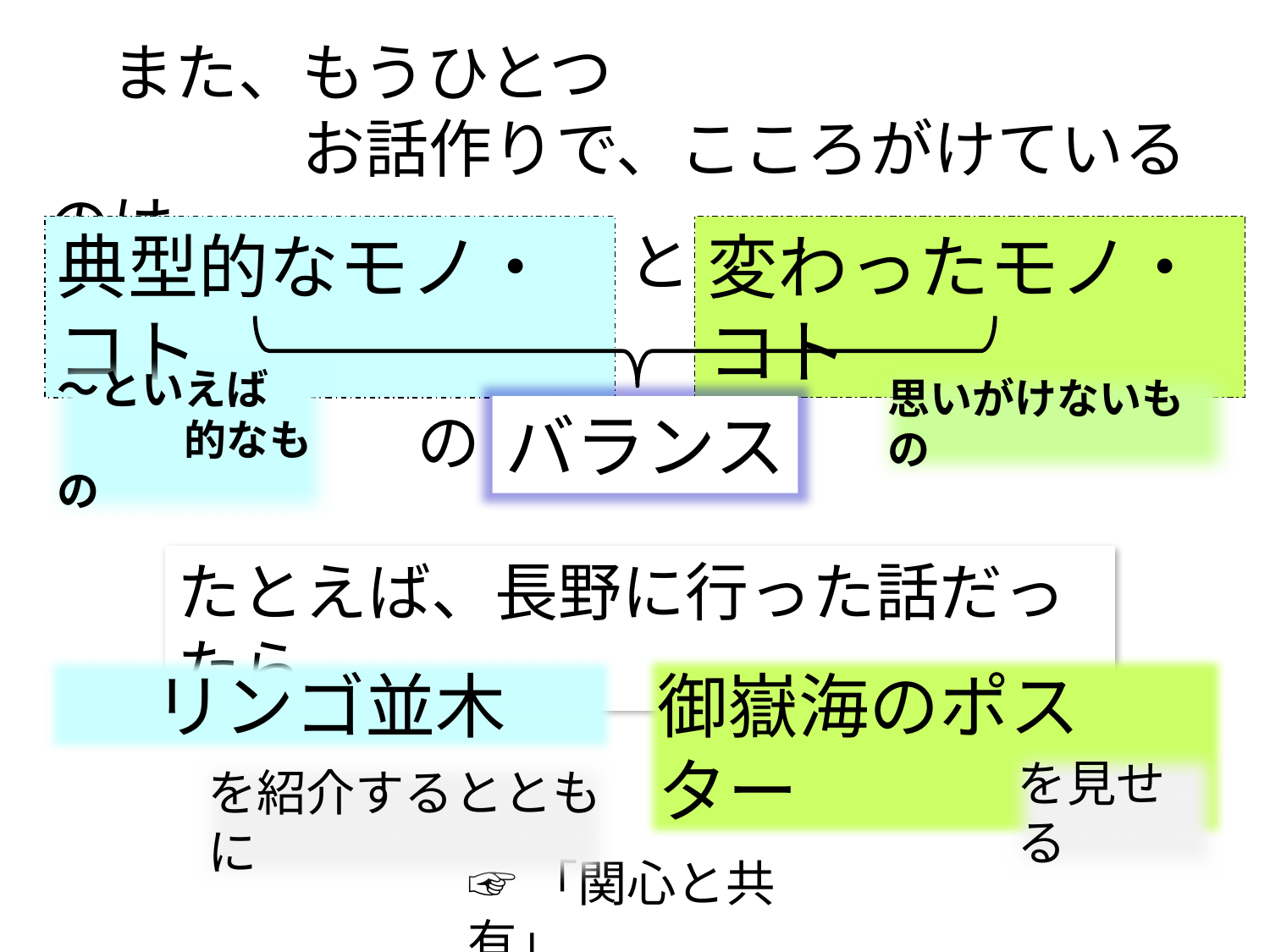

また、もうひとつ
　　　　お話作りで、こころがけているのは・・
典型的なモノ・コト
と
変わったモノ・コト
～といえば
　　　的なもの
思いがけないもの
の
バランス
たとえば、長野に行った話だったら
リンゴ並木
御嶽海のポスター
を見せる
を紹介するとともに
☞「関心と共有」